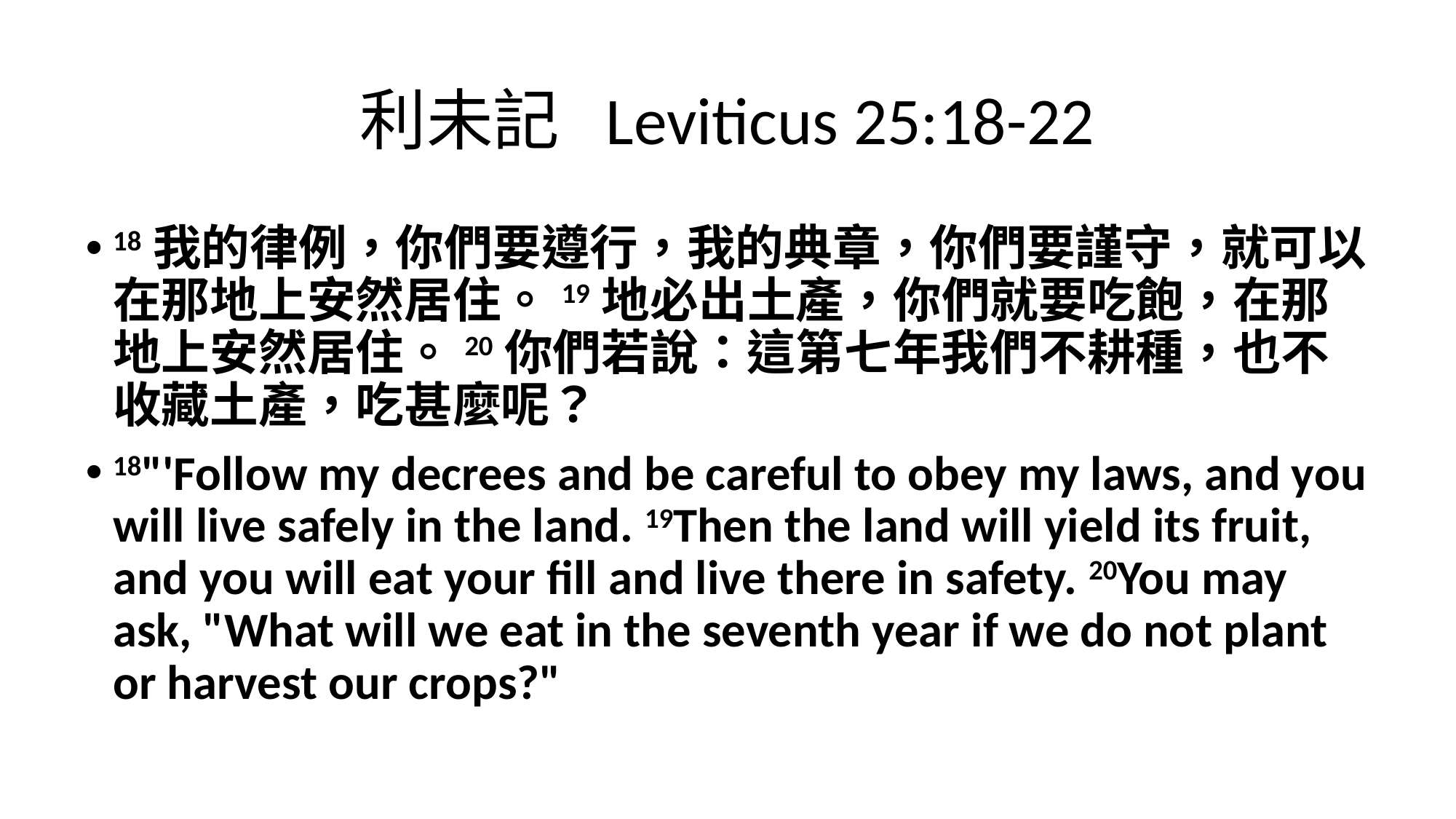

# 利未記  Leviticus 25:18-22
18我的律例，你們要遵行，我的典章，你們要謹守，就可以在那地上安然居住。19地必出土產，你們就要吃飽，在那地上安然居住。20你們若說：這第七年我們不耕種，也不收藏土產，吃甚麼呢？
18"'Follow my decrees and be careful to obey my laws, and you will live safely in the land. 19Then the land will yield its fruit, and you will eat your fill and live there in safety. 20You may ask, "What will we eat in the seventh year if we do not plant or harvest our crops?"